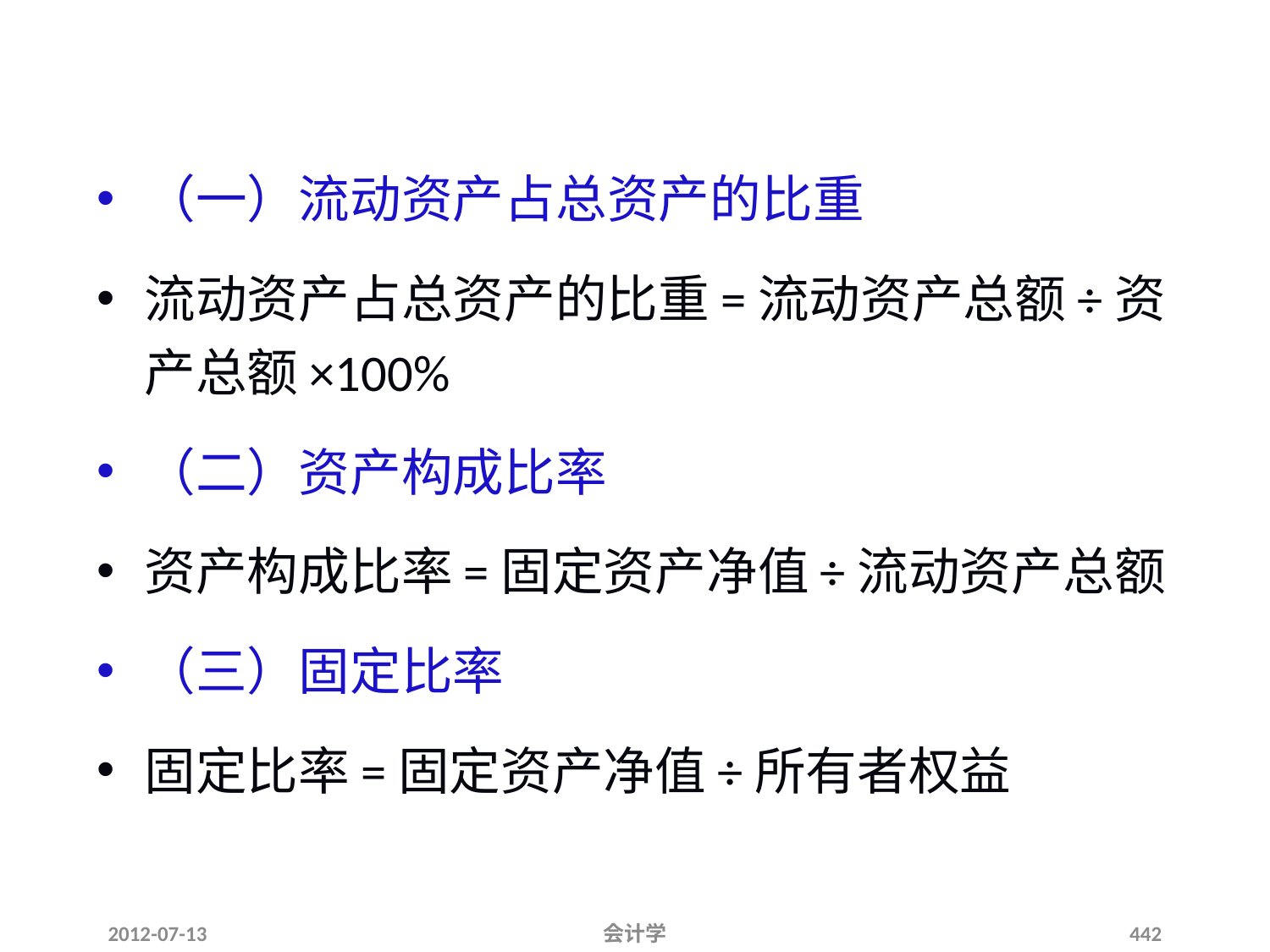

# 二、企业资产结构分析
（一）流动资产占总资产的比重
流动资产占总资产的比重=流动资产总额÷资产总额×100%
（二）资产构成比率
资产构成比率=固定资产净值÷流动资产总额
（三）固定比率
固定比率=固定资产净值÷所有者权益

2012-07-13
会计学
442